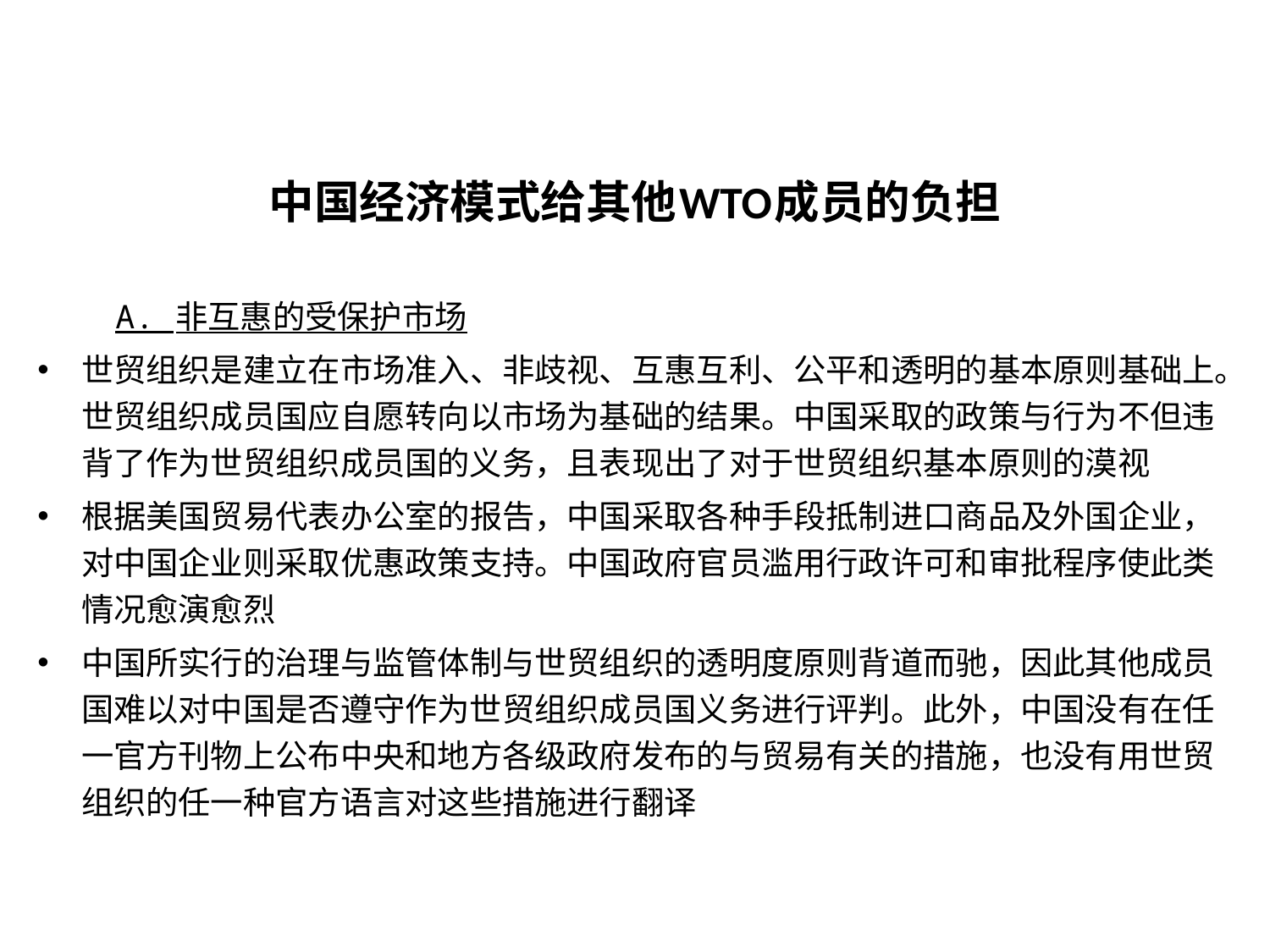

中国经济模式给其他WTO成员的负担

    A. 非互惠的受保护市场
世贸组织是建立在市场准入、非歧视、互惠互利、公平和透明的基本原则基础上。世贸组织成员国应自愿转向以市场为基础的结果。中国采取的政策与行为不但违背了作为世贸组织成员国的义务，且表现出了对于世贸组织基本原则的漠视
根据美国贸易代表办公室的报告，中国采取各种手段抵制进口商品及外国企业，对中国企业则采取优惠政策支持。中国政府官员滥用行政许可和审批程序使此类情况愈演愈烈
中国所实行的治理与监管体制与世贸组织的透明度原则背道而驰，因此其他成员国难以对中国是否遵守作为世贸组织成员国义务进行评判。此外，中国没有在任一官方刊物上公布中央和地方各级政府发布的与贸易有关的措施，也没有用世贸组织的任一种官方语言对这些措施进行翻译
IWEP